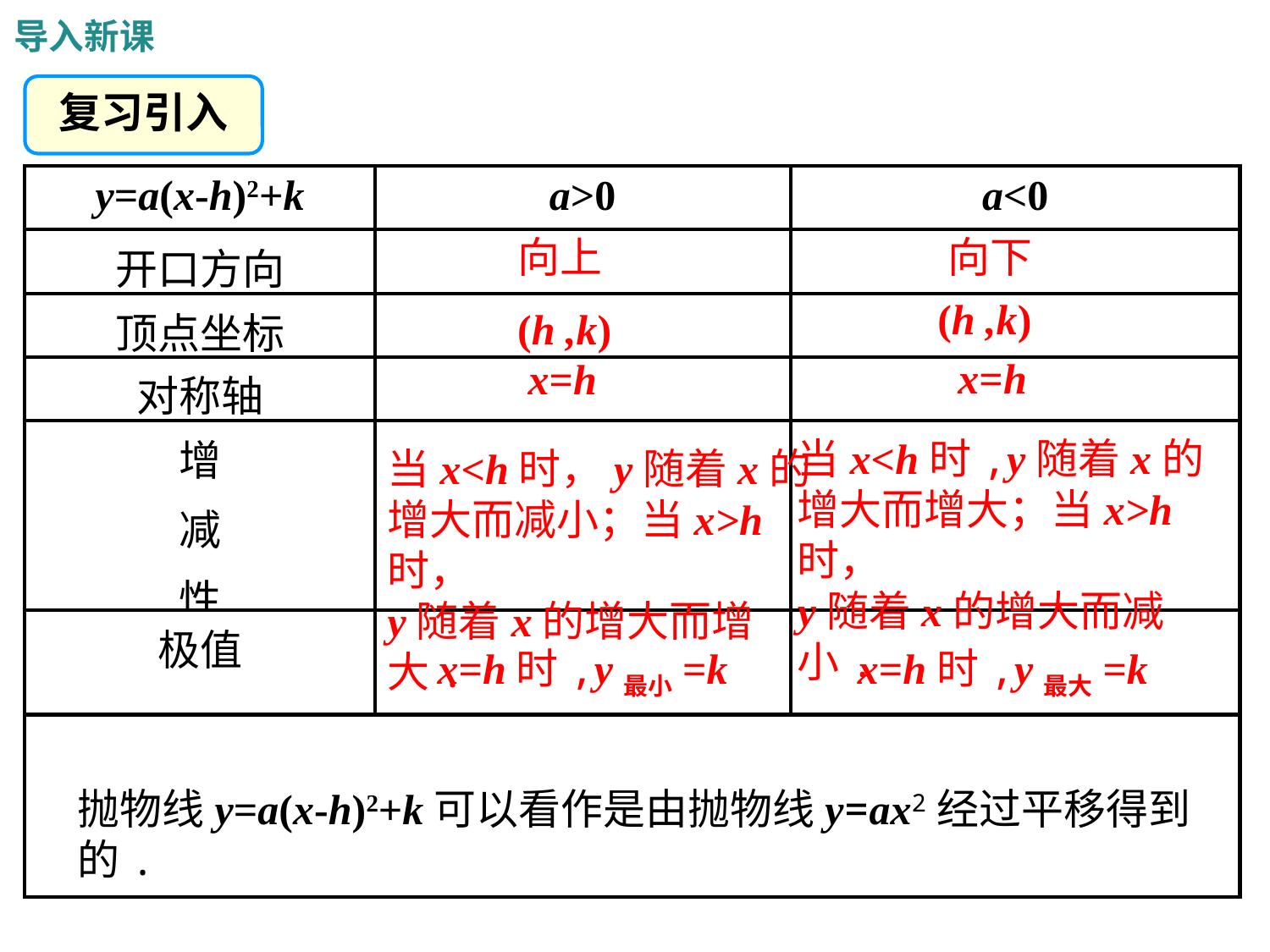

导入新课
复习引入
| y=a(x-h)2+k | a>0 | a<0 |
| --- | --- | --- |
| 开口方向 |  |  |
| 顶点坐标 |  |  |
| 对称轴 |  |  |
| 增 减 性 |  |  |
| 极值 |  |  |
|  |  |  |
向上
向下
(h ,k)
(h ,k)
x=h
x=h
当x<h时,y随着x的增大而增大；当x>h时，
y随着x的增大而减小.
当x<h时，y随着x的增大而减小；当x>h时，
y随着x的增大而增大.
x=h时,y最小=k
x=h时,y最大=k
抛物线y=a(x-h)2+k可以看作是由抛物线y=ax2经过平移得到的.